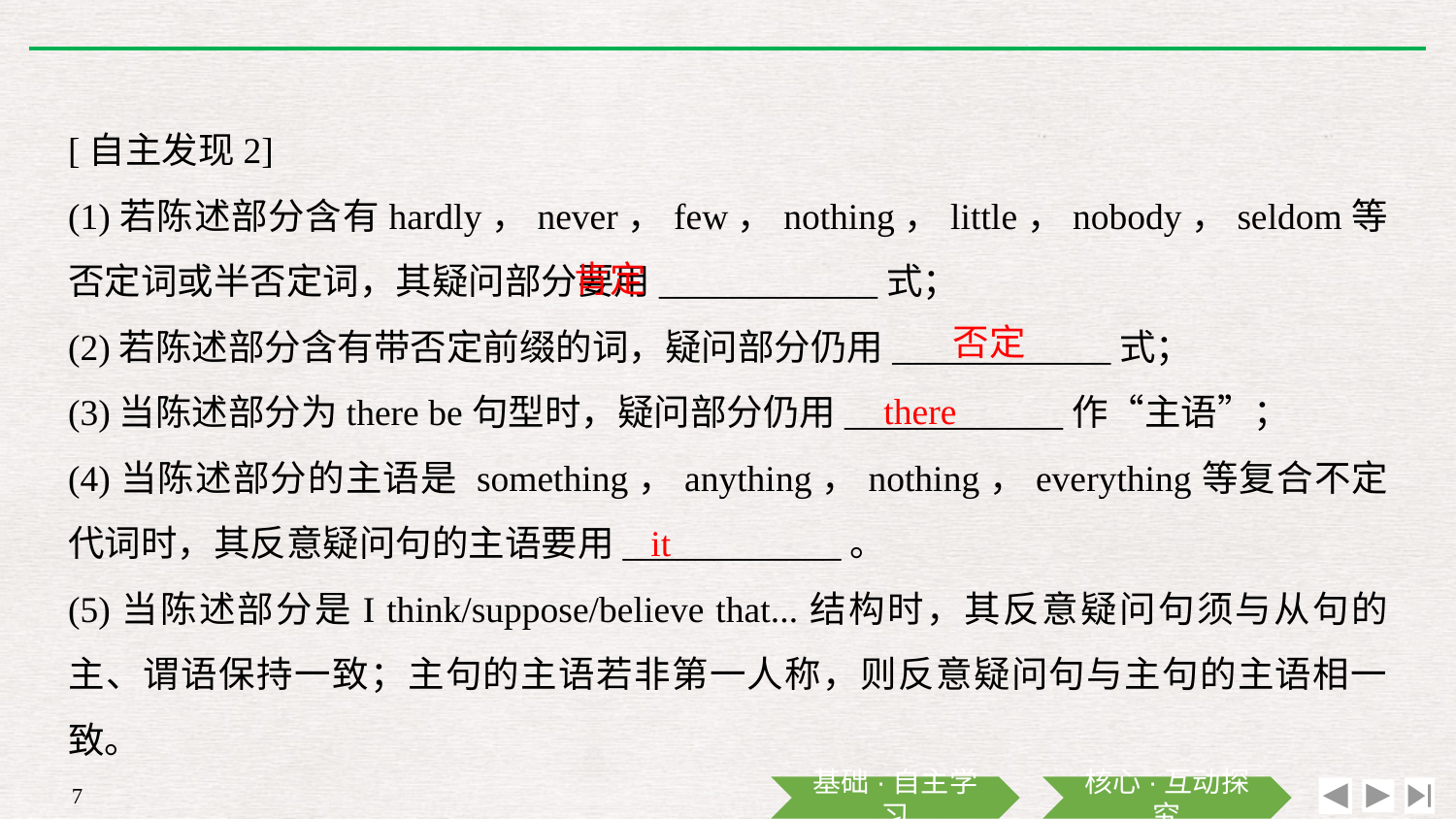

[自主发现2]
(1)若陈述部分含有hardly，never，few，nothing，little，nobody，seldom等否定词或半否定词，其疑问部分要用____________式；
(2)若陈述部分含有带否定前缀的词，疑问部分仍用____________式；
(3)当陈述部分为there be句型时，疑问部分仍用____________作“主语”；
(4)当陈述部分的主语是 something，anything，nothing，everything等复合不定代词时，其反意疑问句的主语要用____________。
(5)当陈述部分是I think/suppose/believe that...结构时，其反意疑问句须与从句的主、谓语保持一致；主句的主语若非第一人称，则反意疑问句与主句的主语相一致。
肯定
否定
there
it